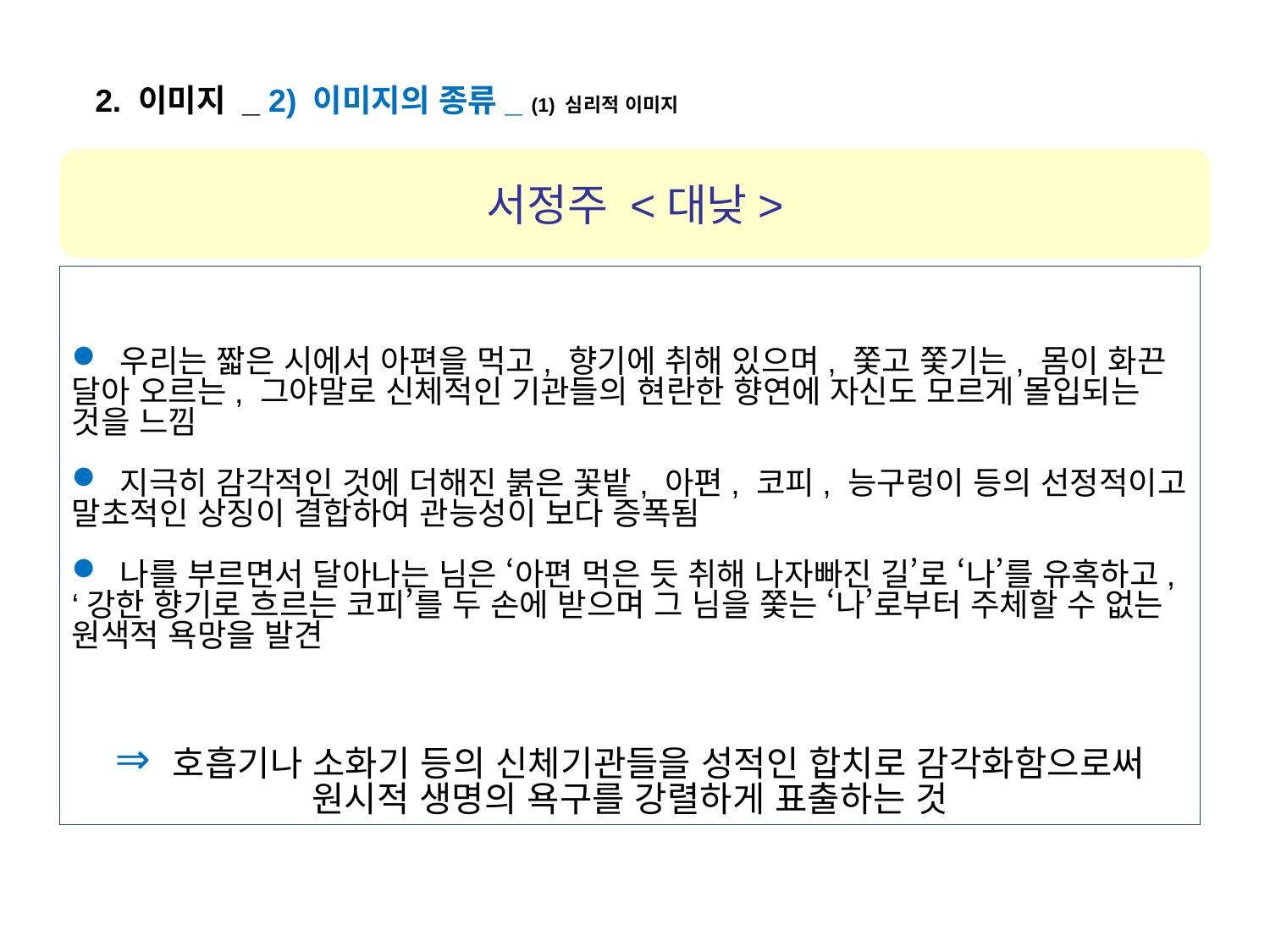

2. 이미지 _ 2) 이미지의 종류_ (1) 심리적 이미지
서정주 <대낮>

 우리는 짧은 시에서 아편을 먹고, 향기에 취해 있으며, 쫓고 쫓기는, 몸이 화끈 달아 오르는, 그야말로 신체적인 기관들의 현란한 향연에 자신도 모르게 몰입되는 것을 느낌

 지극히 감각적인 것에 더해진 붉은 꽃밭, 아편, 코피, 능구렁이 등의 선정적이고 말초적인 상징이 결합하여 관능성이 보다 증폭됨

 나를 부르면서 달아나는 님은 ‘아편 먹은 듯 취해 나자빠진 길’로 ‘나’를 유혹하고, ‘강한 향기로 흐르는 코피’를 두 손에 받으며 그 님을 쫓는 ‘나’로부터 주체할 수 없는 원색적 욕망을 발견

 호흡기나 소화기 등의 신체기관들을 성적인 합치로 감각화함으로써 원시적 생명의 욕구를 강렬하게 표출하는 것